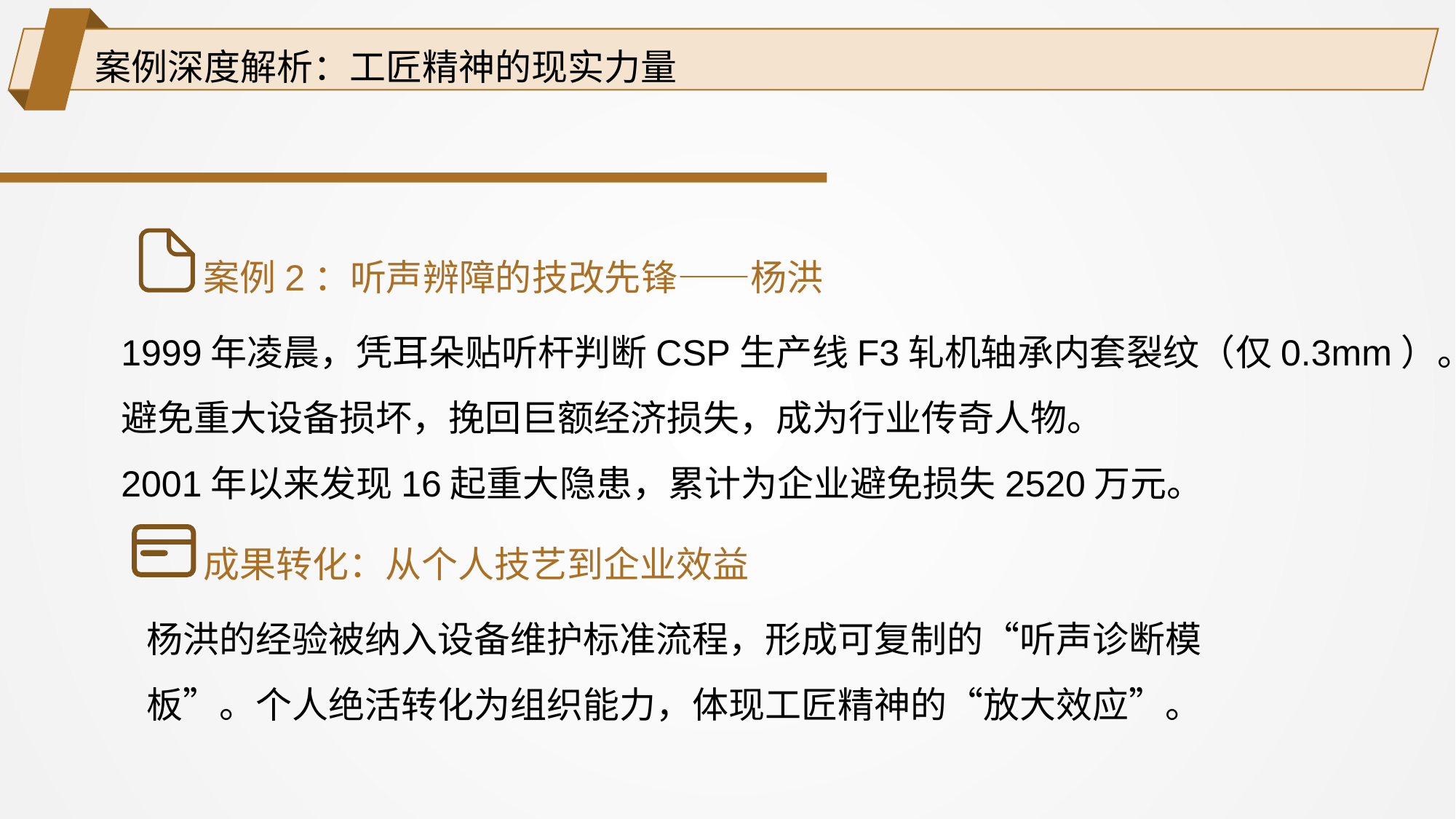

案例深度解析：工匠精神的现实力量

案例2：听声辨障的技改先锋——杨洪
1999年凌晨，凭耳朵贴听杆判断CSP生产线F3轧机轴承内套裂纹（仅0.3mm）。
避免重大设备损坏，挽回巨额经济损失，成为行业传奇人物。
2001年以来发现16起重大隐患，累计为企业避免损失2520万元。

成果转化：从个人技艺到企业效益
杨洪的经验被纳入设备维护标准流程，形成可复制的“听声诊断模板”。个人绝活转化为组织能力，体现工匠精神的“放大效应”。